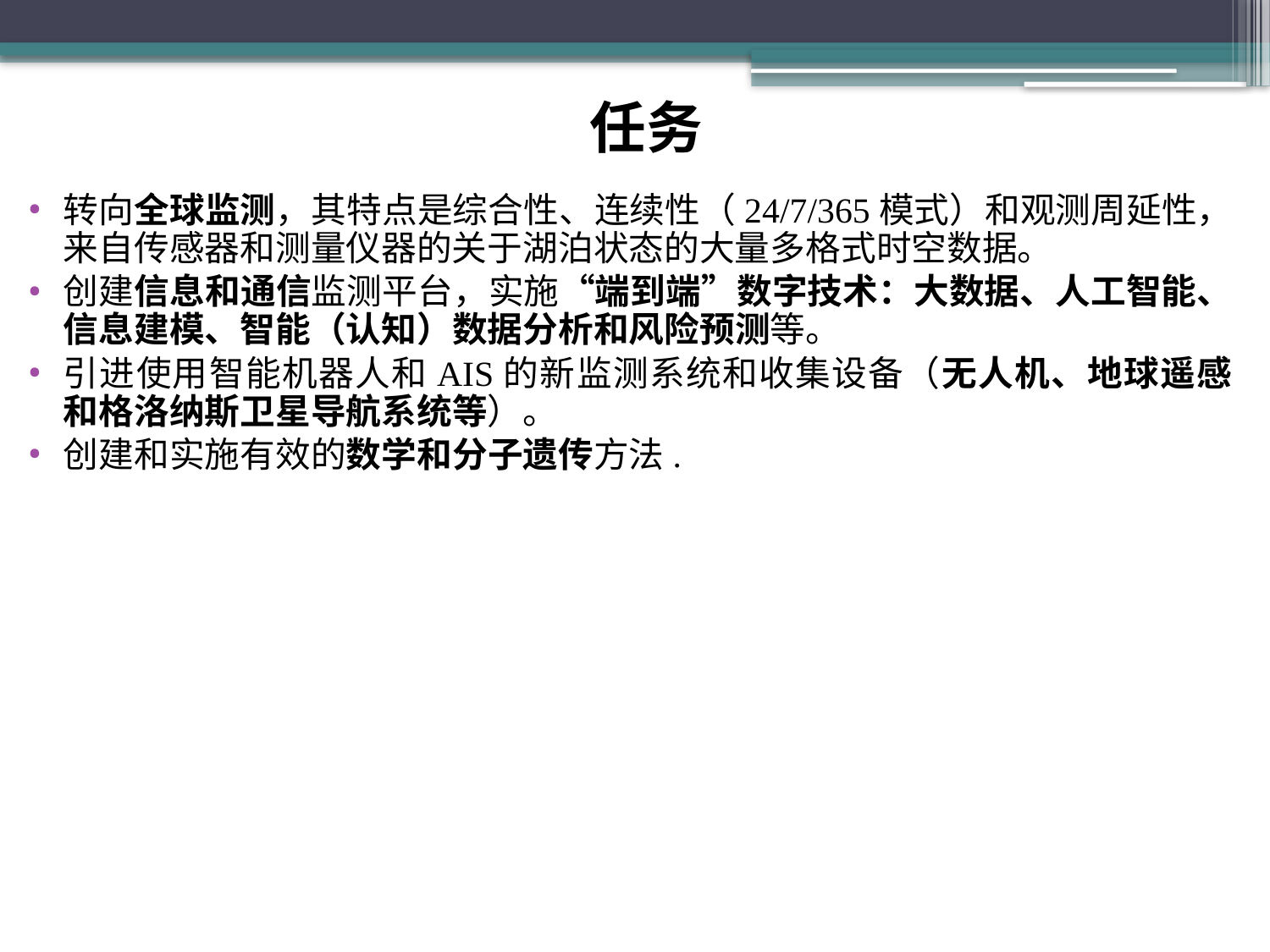

# 任务
转向全球监测，其特点是综合性、连续性（24/7/365模式）和观测周延性，来自传感器和测量仪器的关于湖泊状态的大量多格式时空数据。
创建信息和通信监测平台，实施“端到端”数字技术：大数据、人工智能、信息建模、智能（认知）数据分析和风险预测等。
引进使用智能机器人和AIS的新监测系统和收集设备（无人机、地球遥感和格洛纳斯卫星导航系统等）。
创建和实施有效的数学和分子遗传方法.